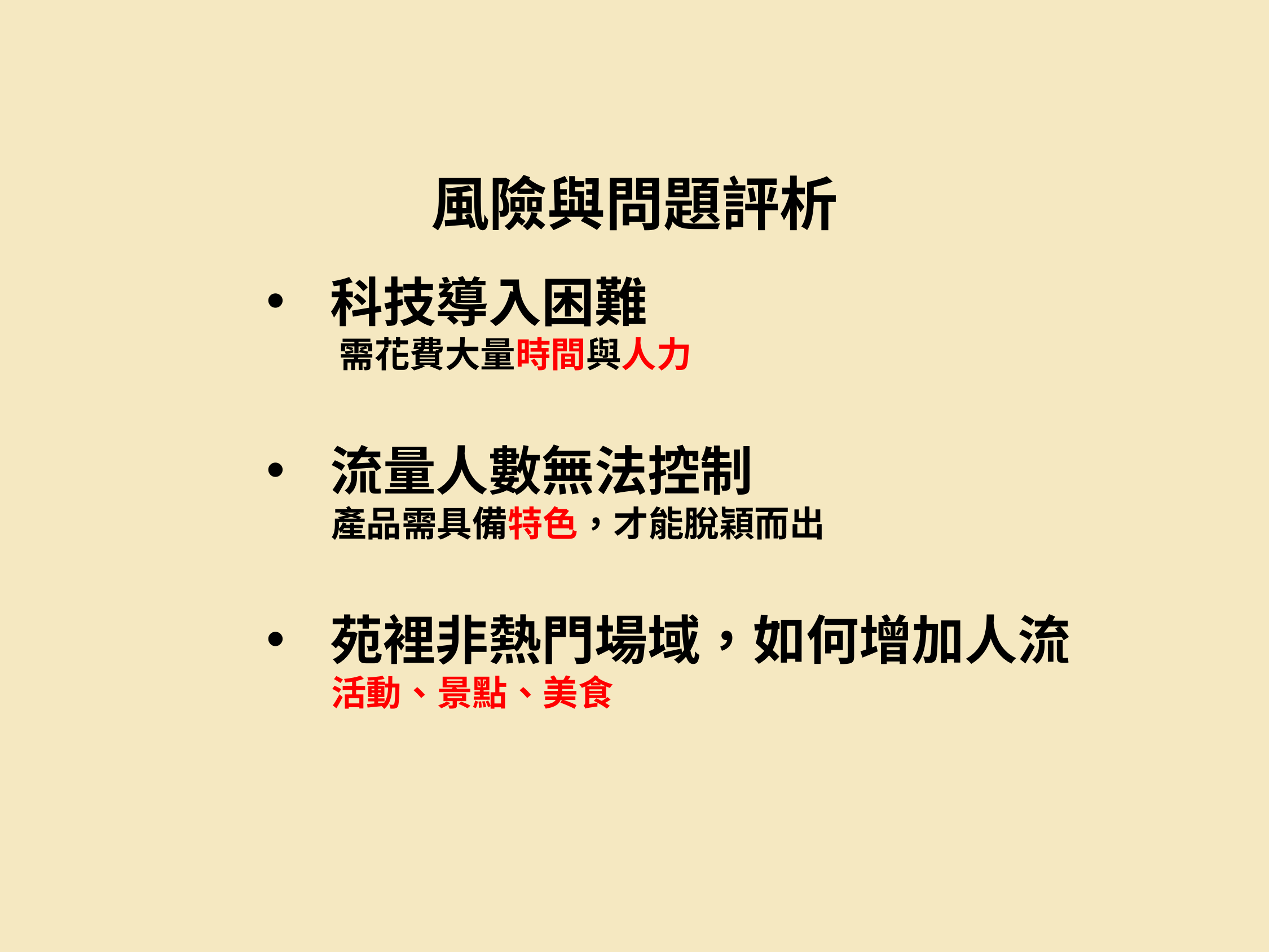

風險與問題評析
科技導入困難
        需花費大量時間與人力

流量人數無法控制
       產品需具備特色，才能脫穎而出

苑裡非熱門場域，如何增加人流
       活動、景點、美食